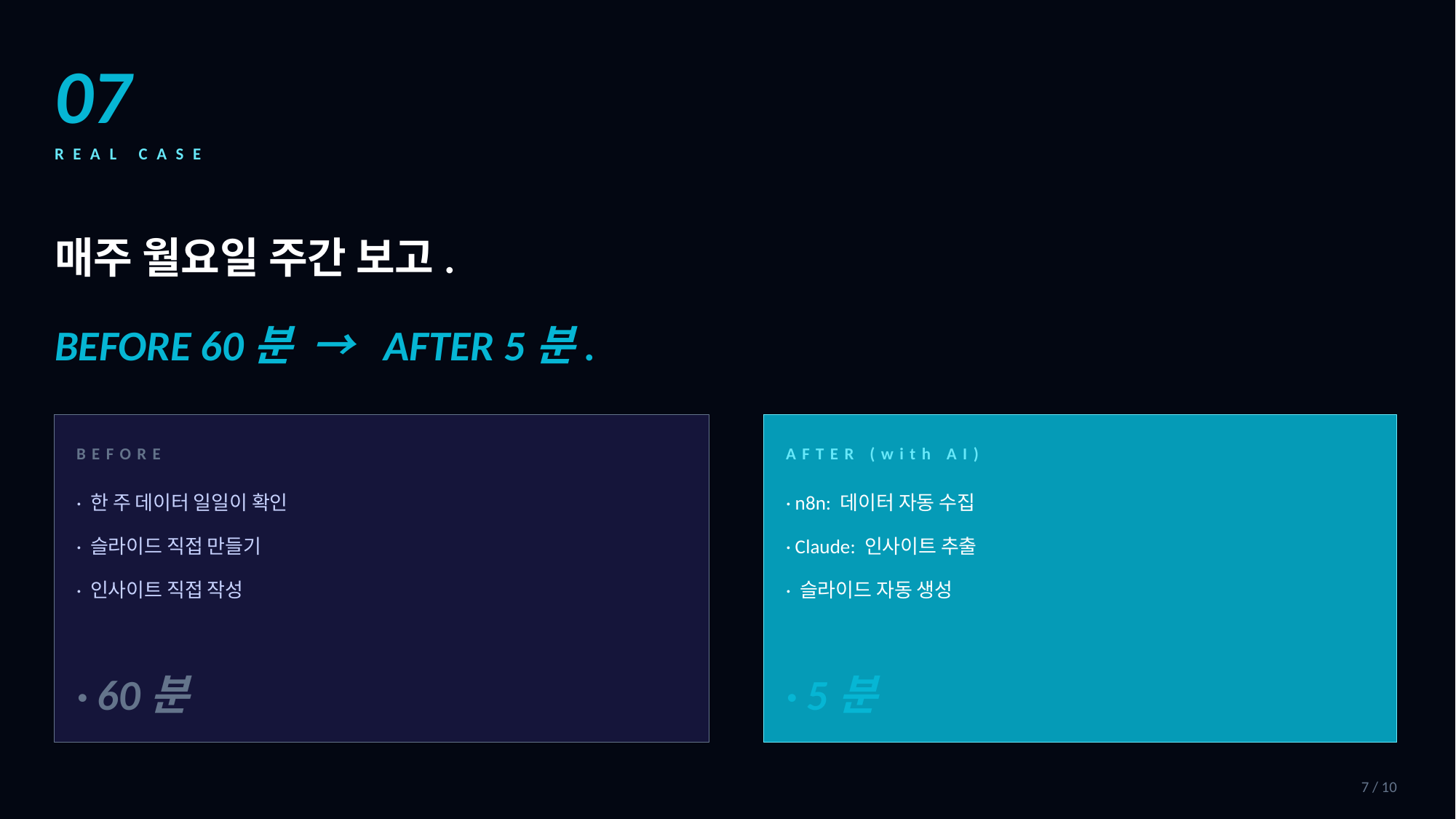

07
REAL CASE
매주 월요일 주간 보고.
BEFORE 60분  →  AFTER 5분.

BEFORE
AFTER (with AI)
· 한 주 데이터 일일이 확인
· n8n: 데이터 자동 수집
· 슬라이드 직접 만들기
· Claude: 인사이트 추출
· 인사이트 직접 작성
· 슬라이드 자동 생성
· 60분
· 5분
7 / 10